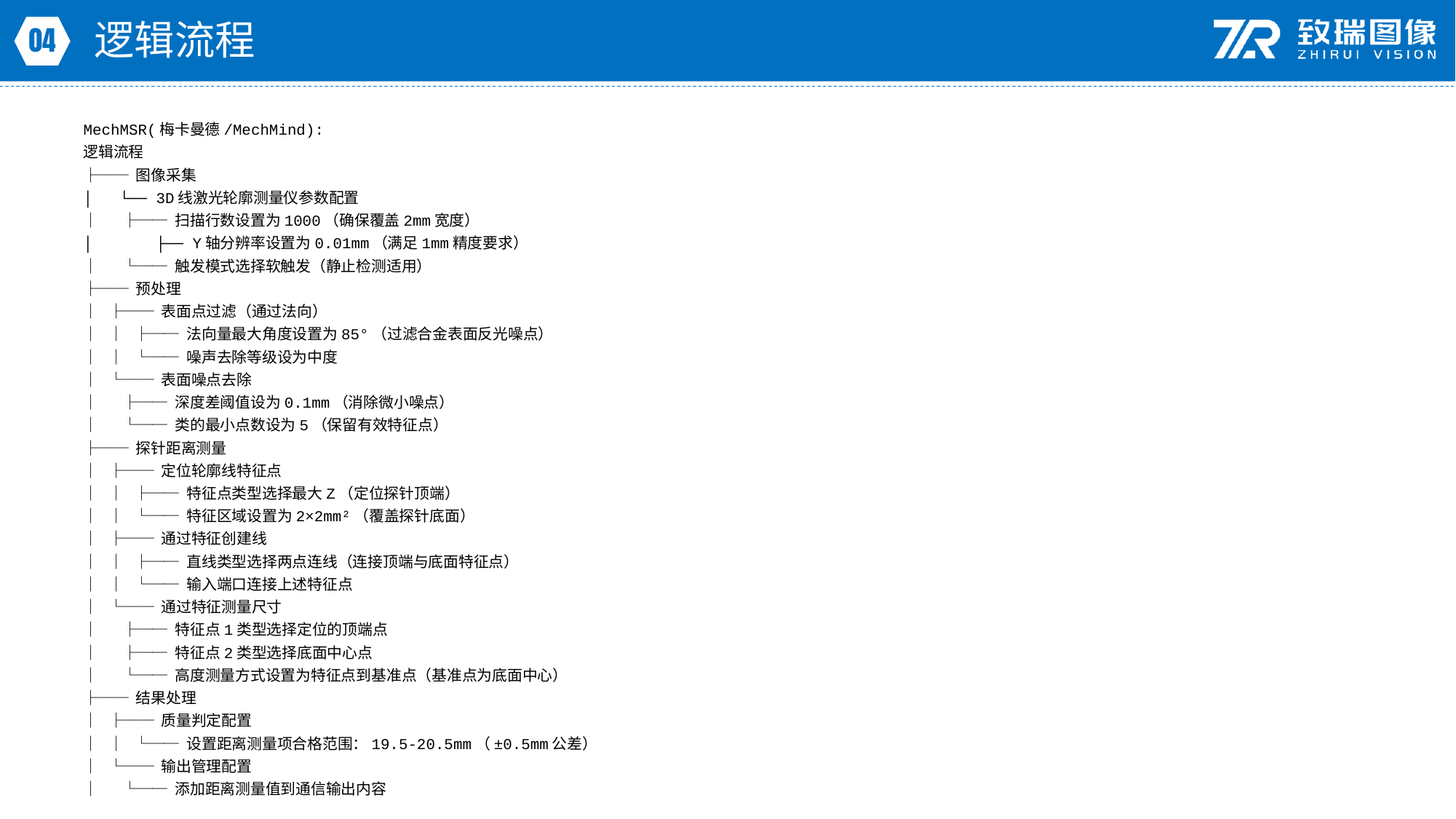

逻辑流程
04

MechMSR(梅卡曼德/MechMind):
逻辑流程
├── 图像采集
│   └── 3D线激光轮廓测量仪参数配置
│       ├── 扫描行数设置为1000（确保覆盖2mm宽度）
│       ├── Y轴分辨率设置为0.01mm（满足1mm精度要求）
│       └── 触发模式选择软触发（静止检测适用）
├── 预处理
│   ├── 表面点过滤（通过法向）
│   │   ├── 法向量最大角度设置为85°（过滤合金表面反光噪点）
│   │   └── 噪声去除等级设为中度
│   └── 表面噪点去除
│       ├── 深度差阈值设为0.1mm（消除微小噪点）
│       └── 类的最小点数设为5（保留有效特征点）
├── 探针距离测量
│   ├── 定位轮廓线特征点
│   │   ├── 特征点类型选择最大Z（定位探针顶端）
│   │   └── 特征区域设置为2×2mm²（覆盖探针底面）
│   ├── 通过特征创建线
│   │   ├── 直线类型选择两点连线（连接顶端与底面特征点）
│   │   └── 输入端口连接上述特征点
│   └── 通过特征测量尺寸
│       ├── 特征点1类型选择定位的顶端点
│       ├── 特征点2类型选择底面中心点
│       └── 高度测量方式设置为特征点到基准点（基准点为底面中心）
├── 结果处理
│   ├── 质量判定配置
│   │   └── 设置距离测量项合格范围：19.5-20.5mm（±0.5mm公差）
│   └── 输出管理配置
│       └── 添加距离测量值到通信输出内容